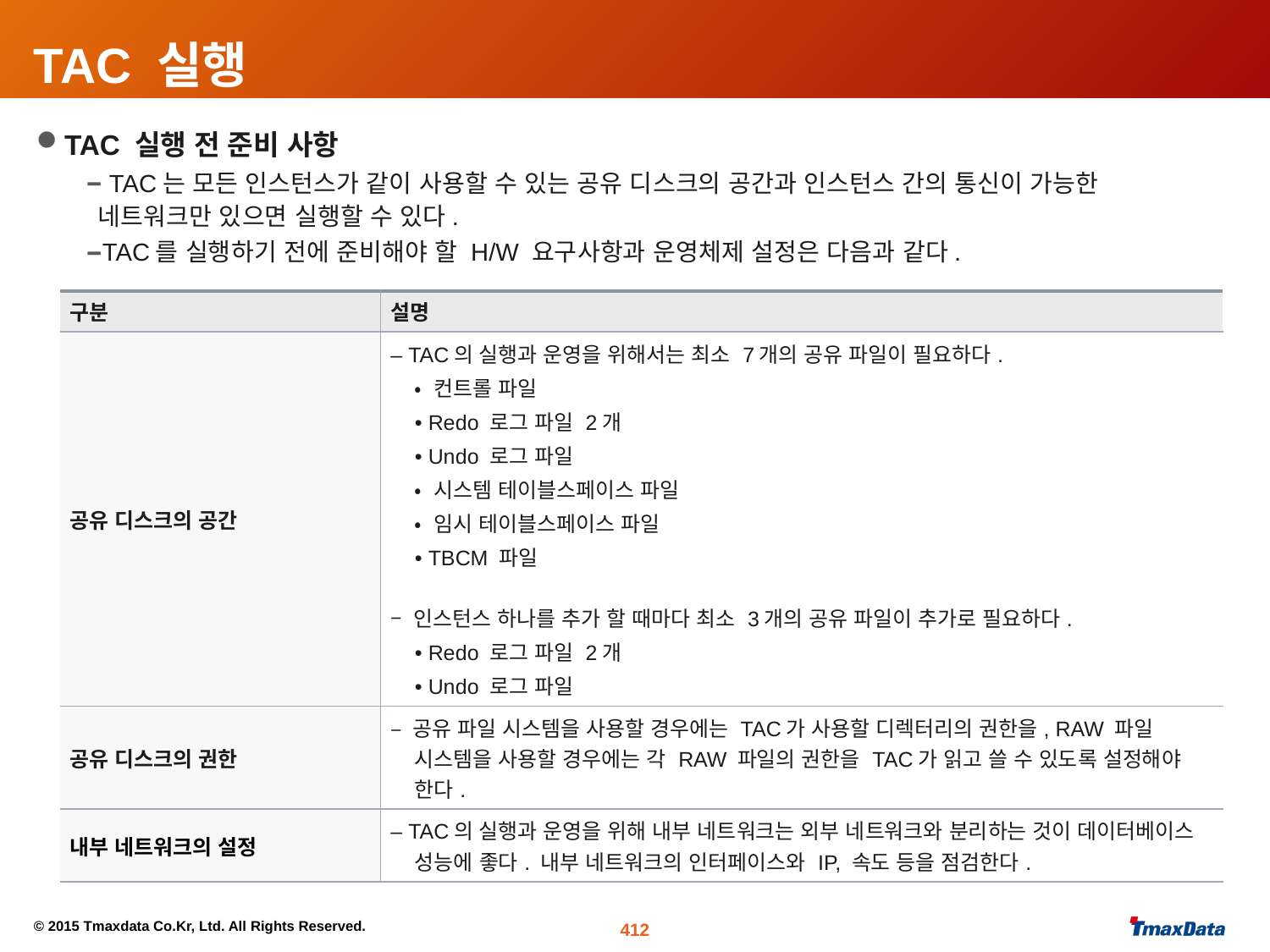

# TAC 실행
TAC 실행 전 준비 사항
 TAC는 모든 인스턴스가 같이 사용할 수 있는 공유 디스크의 공간과 인스턴스 간의 통신이 가능한
네트워크만 있으면 실행할 수 있다.
TAC를 실행하기 전에 준비해야 할 H/W 요구사항과 운영체제 설정은 다음과 같다.

| 구분 | 설명 |
| --- | --- |
| 공유 디스크의 공간 | – TAC의 실행과 운영을 위해서는 최소 7개의 공유 파일이 필요하다. • 컨트롤 파일 • Redo 로그 파일 2개 • Undo 로그 파일 • 시스템 테이블스페이스 파일 • 임시 테이블스페이스 파일 • TBCM 파일 – 인스턴스 하나를 추가 할 때마다 최소 3개의 공유 파일이 추가로 필요하다. • Redo 로그 파일 2개 • Undo 로그 파일 |
| 공유 디스크의 권한 | – 공유 파일 시스템을 사용할 경우에는 TAC가 사용할 디렉터리의 권한을, RAW 파일 시스템을 사용할 경우에는 각 RAW 파일의 권한을 TAC가 읽고 쓸 수 있도록 설정해야 한다. |
| 내부 네트워크의 설정 | – TAC의 실행과 운영을 위해 내부 네트워크는 외부 네트워크와 분리하는 것이 데이터베이스 성능에 좋다. 내부 네트워크의 인터페이스와 IP, 속도 등을 점검한다. |